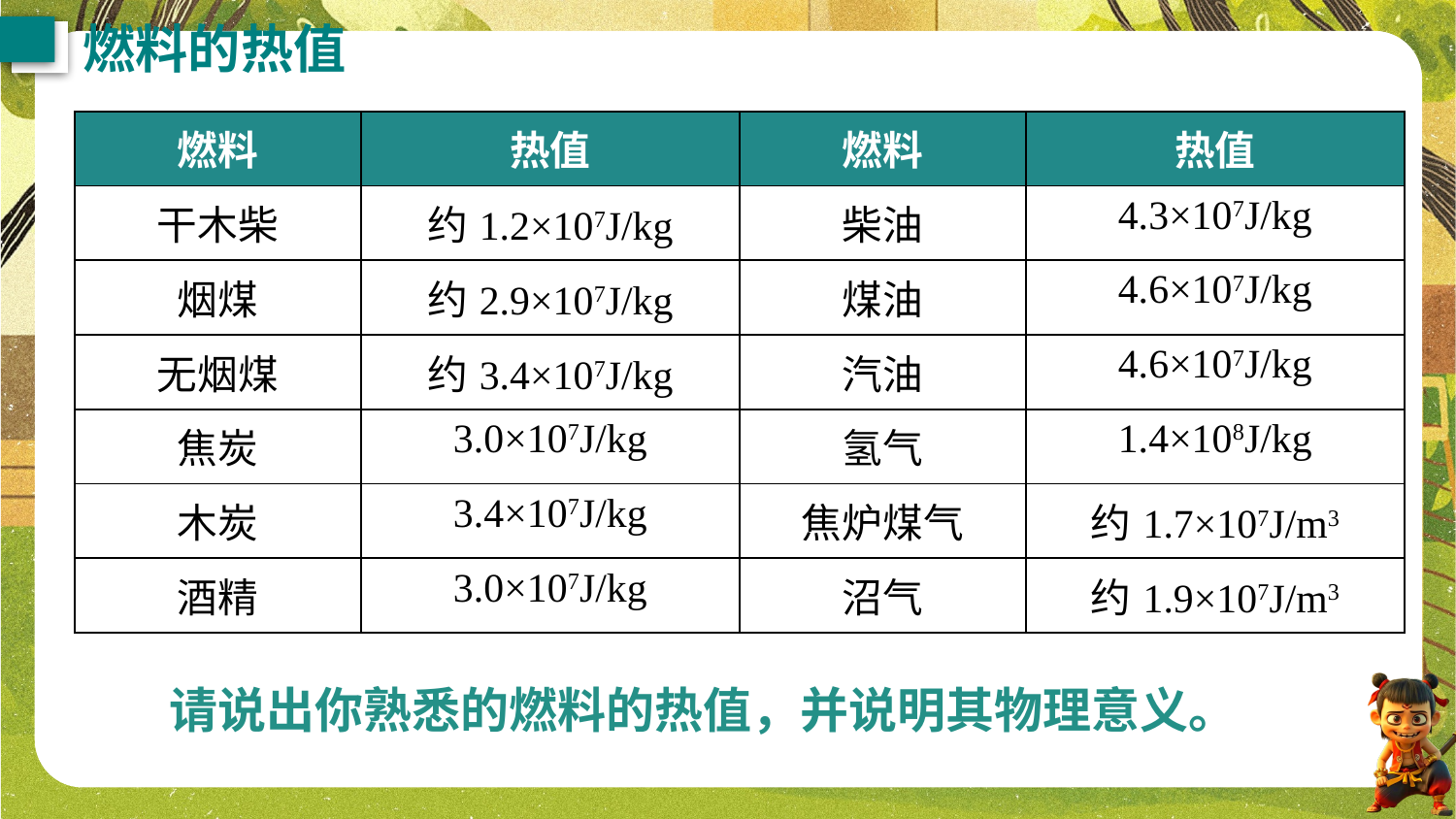

燃料的热值

| 燃料 | 热值 | 燃料 | 热值 |
| --- | --- | --- | --- |
| 干木柴 | 约1.2×107J/kg | 柴油 | 4.3×107J/kg |
| 烟煤 | 约2.9×107J/kg | 煤油 | 4.6×107J/kg |
| 无烟煤 | 约3.4×107J/kg | 汽油 | 4.6×107J/kg |
| 焦炭 | 3.0×107J/kg | 氢气 | 1.4×108J/kg |
| 木炭 | 3.4×107J/kg | 焦炉煤气 | 约1.7×107J/m3 |
| 酒精 | 3.0×107J/kg | 沼气 | 约1.9×107J/m3 |
请说出你熟悉的燃料的热值，并说明其物理意义。